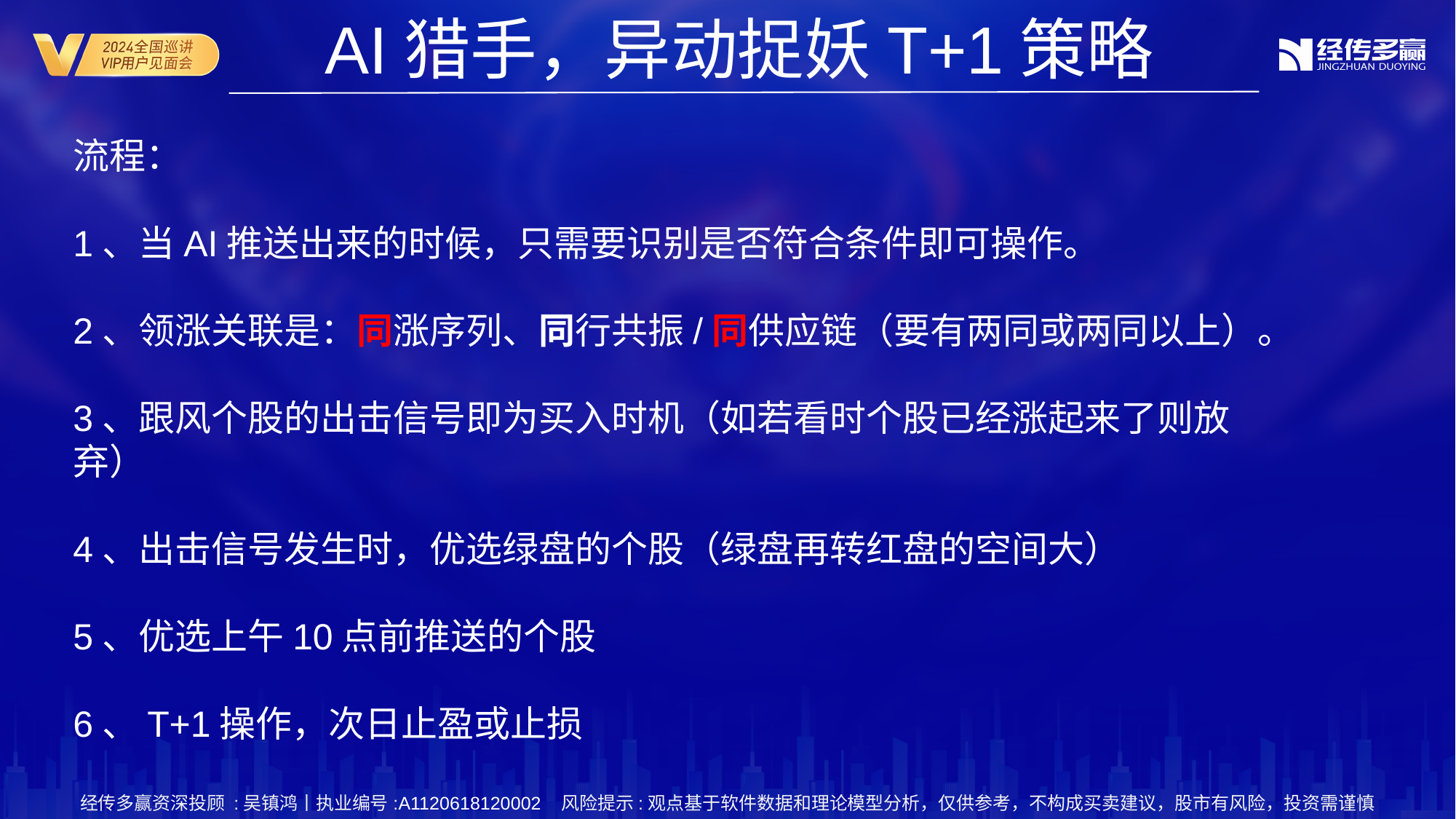

AI猎手，异动捉妖T+1策略
流程：

1、当AI推送出来的时候，只需要识别是否符合条件即可操作。

2、领涨关联是：同涨序列、同行共振/同供应链（要有两同或两同以上）。

3、跟风个股的出击信号即为买入时机（如若看时个股已经涨起来了则放弃）

4、出击信号发生时，优选绿盘的个股（绿盘再转红盘的空间大）

5、优选上午10点前推送的个股

6、T+1操作，次日止盈或止损